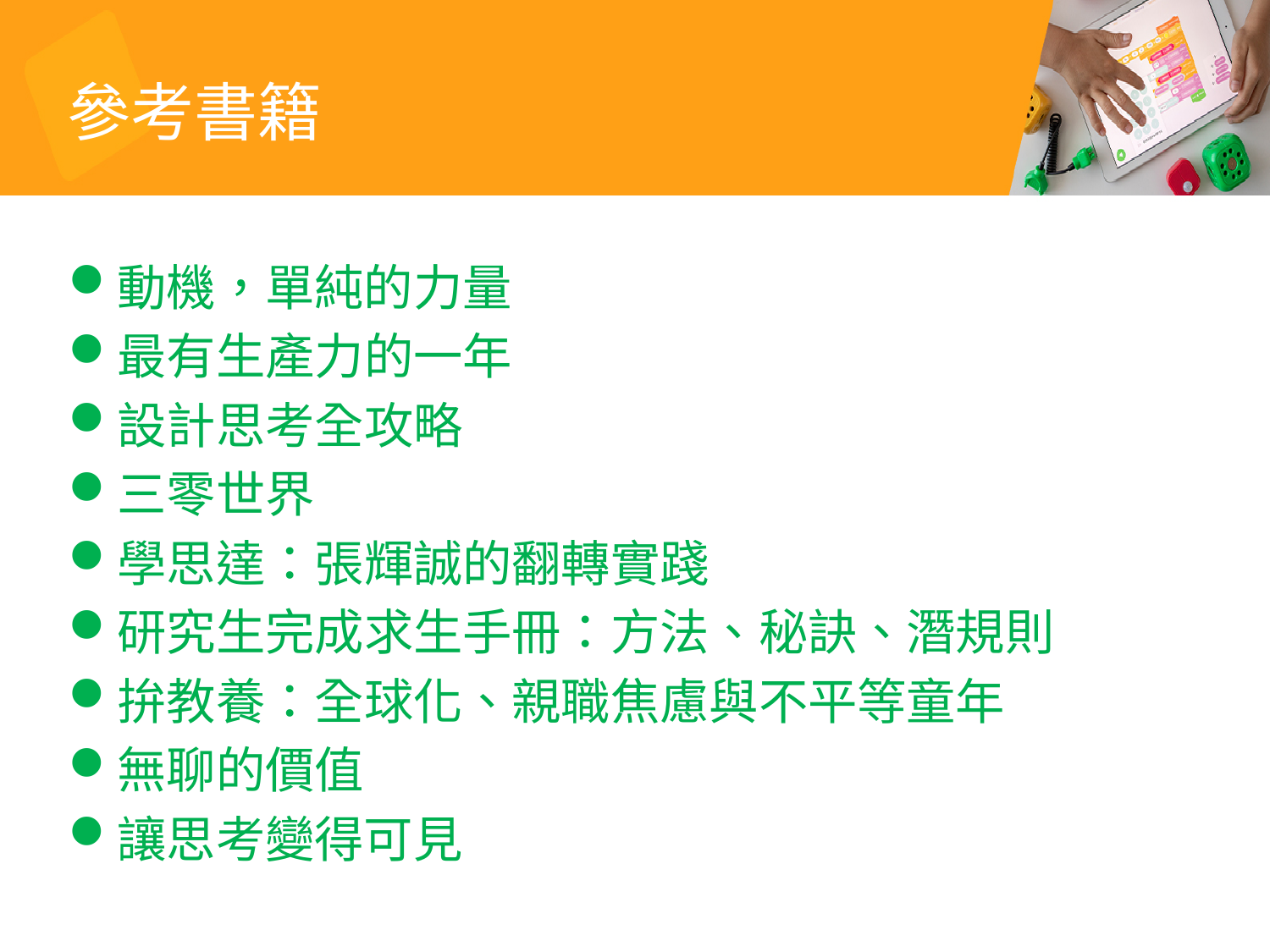

# 參考書籍
動機，單純的力量
最有生產力的一年
設計思考全攻略
三零世界
學思達：張輝誠的翻轉實踐
研究生完成求生手冊：方法、秘訣、潛規則
拚教養：全球化、親職焦慮與不平等童年
無聊的價值
讓思考變得可見